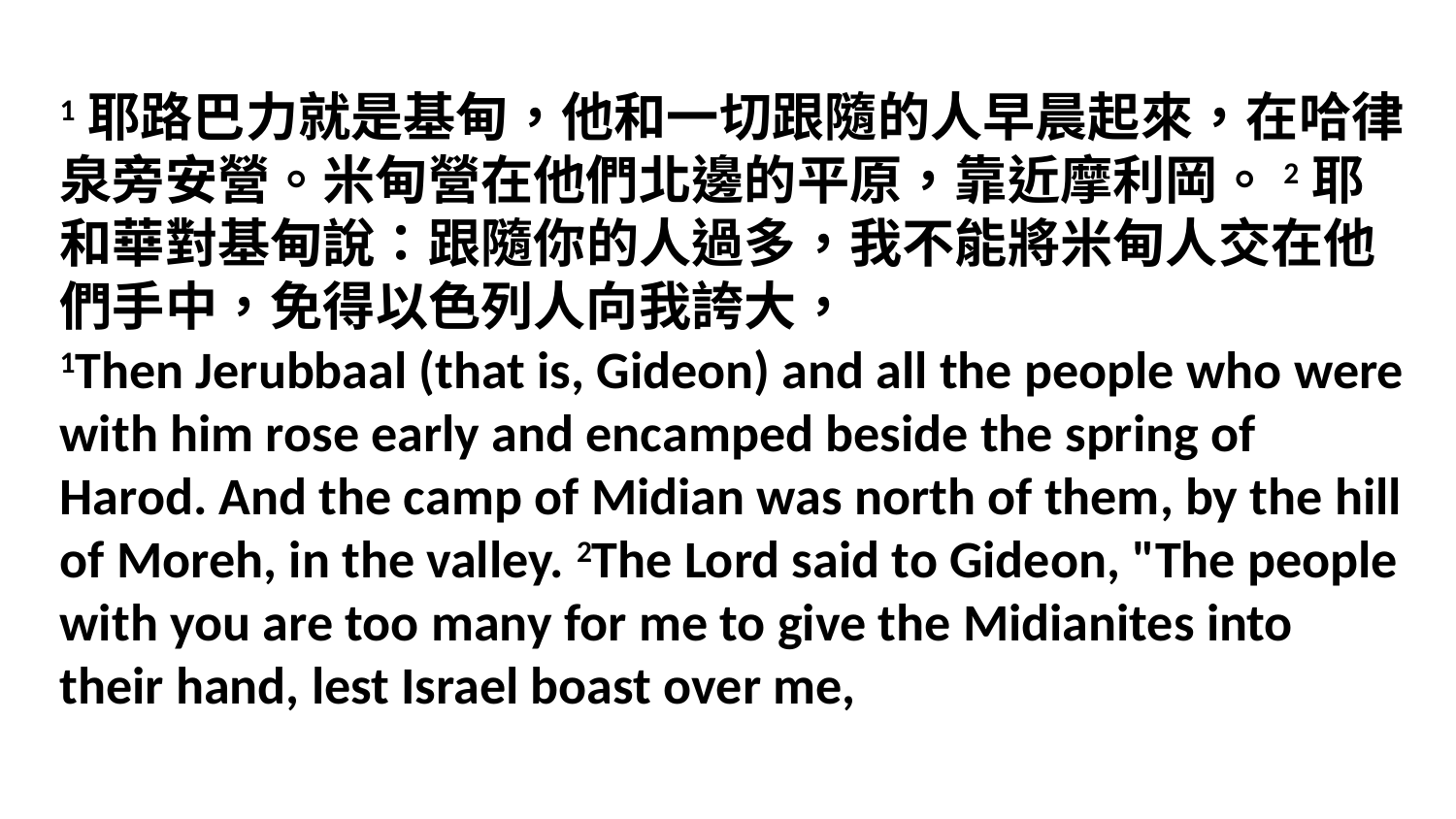

1耶路巴力就是基甸，他和一切跟隨的人早晨起來，在哈律泉旁安營。米甸營在他們北邊的平原，靠近摩利岡。2耶和華對基甸說：跟隨你的人過多，我不能將米甸人交在他們手中，免得以色列人向我誇大，
1Then Jerubbaal (that is, Gideon) and all the people who were with him rose early and encamped beside the spring of Harod. And the camp of Midian was north of them, by the hill of Moreh, in the valley. 2The Lord said to Gideon, "The people with you are too many for me to give the Midianites into their hand, lest Israel boast over me,